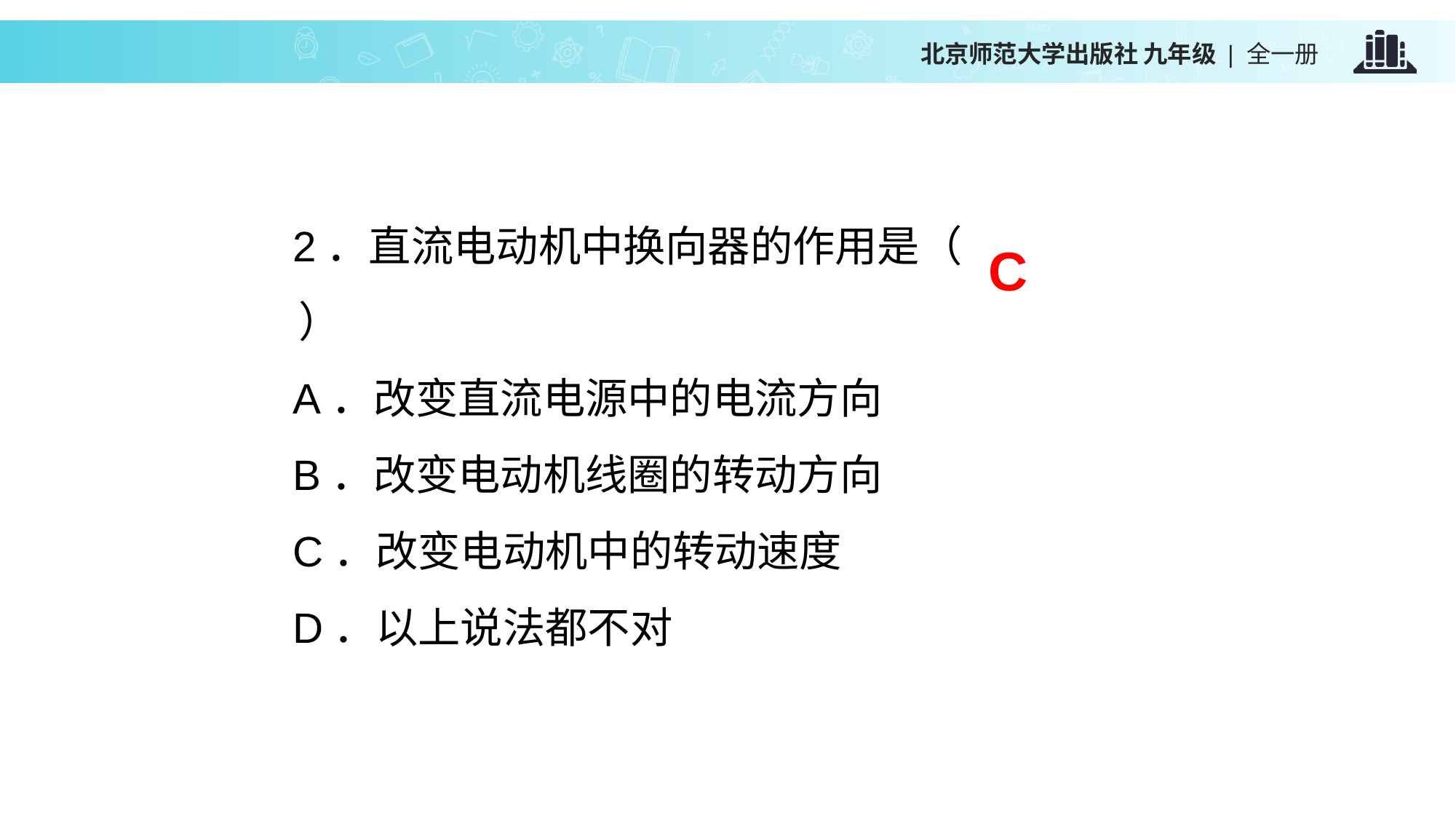

2．直流电动机中换向器的作用是（　　）
A．改变直流电源中的电流方向
B．改变电动机线圈的转动方向
C．改变电动机中的转动速度
D．以上说法都不对
C